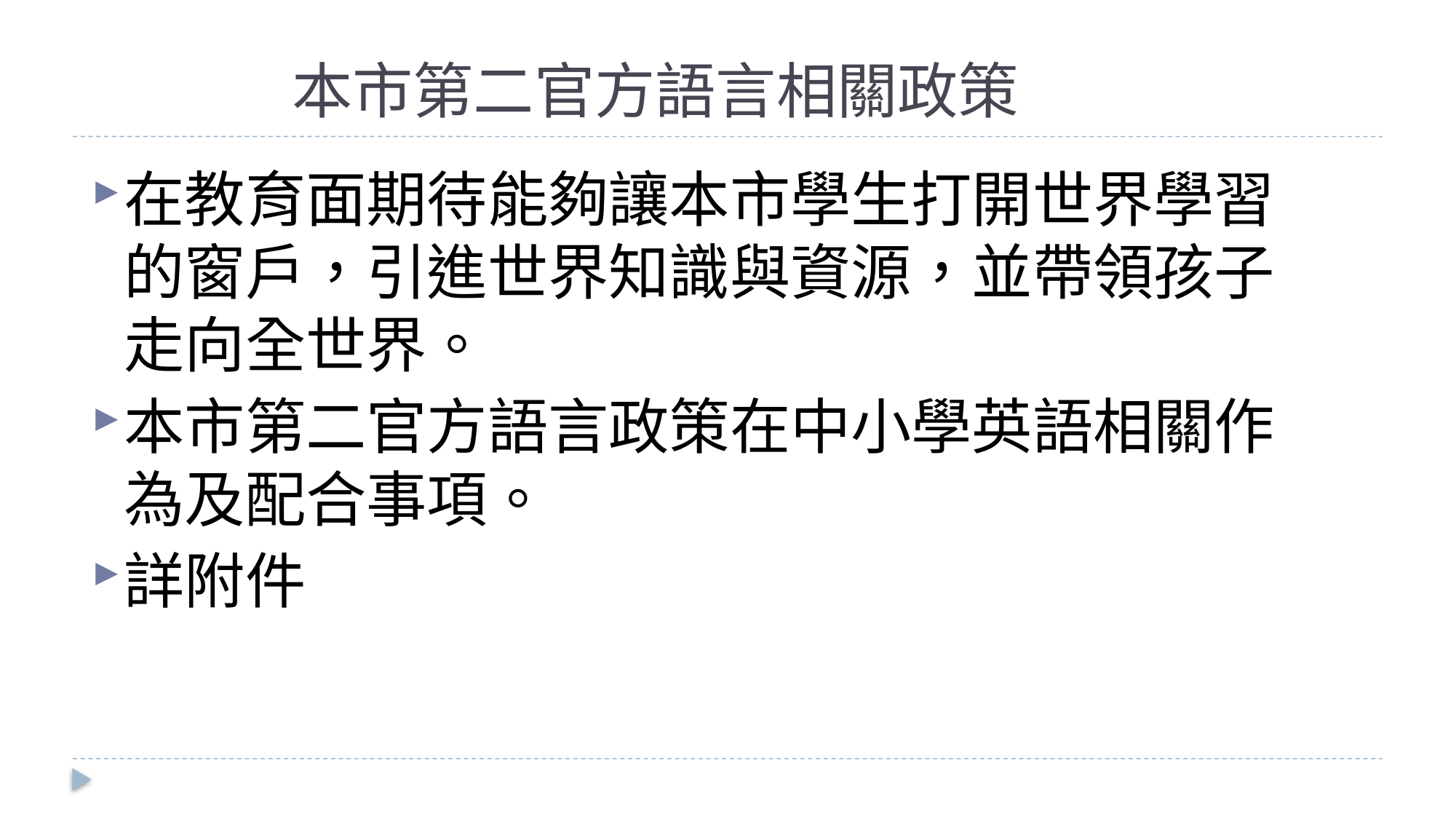

# 本市第二官方語言相關政策
在教育面期待能夠讓本市學生打開世界學習的窗戶，引進世界知識與資源，並帶領孩子走向全世界。
本市第二官方語言政策在中小學英語相關作為及配合事項。
詳附件